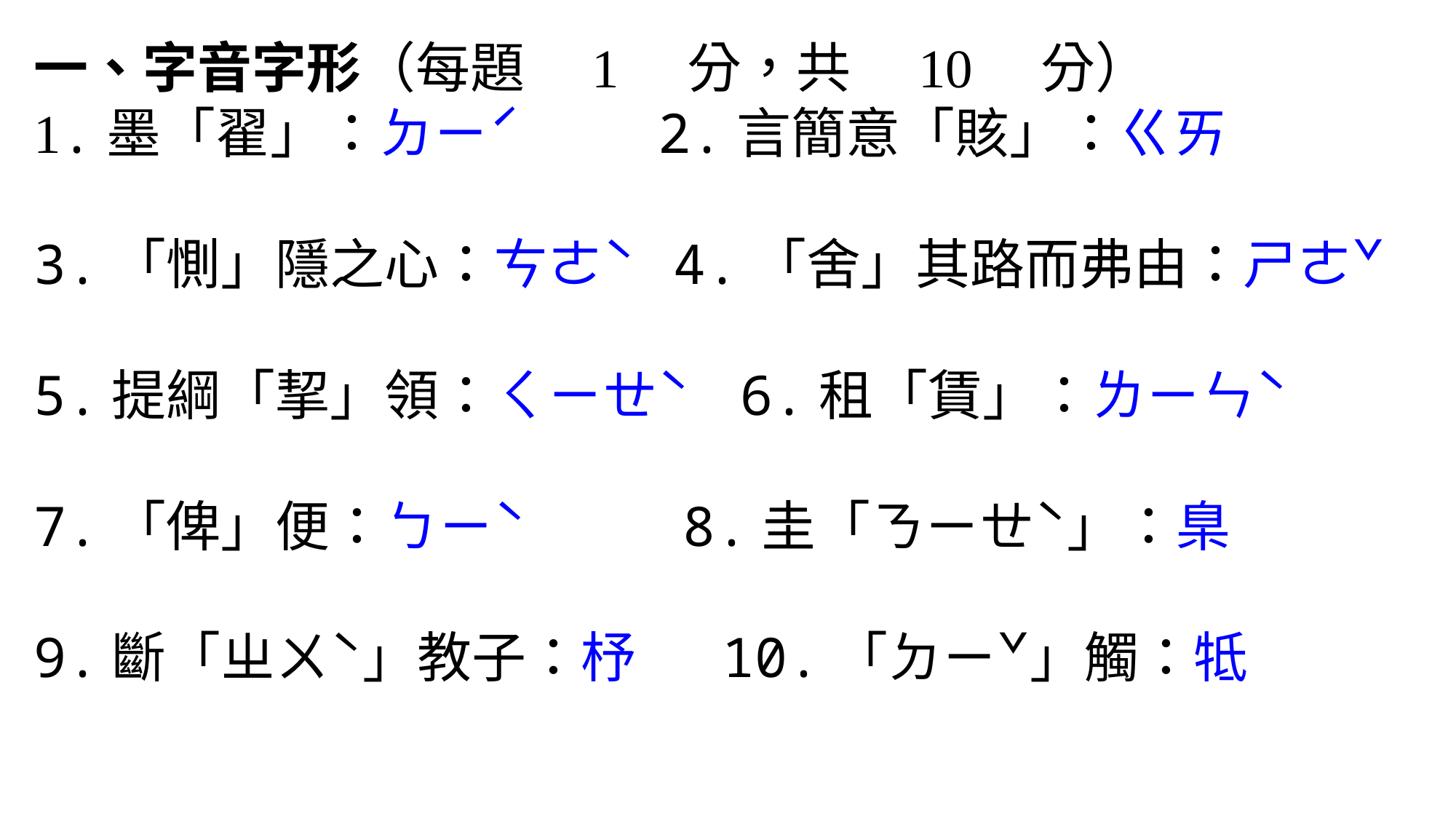

一、字音字形（每題　1　分，共　10　分）
1.墨「翟」：ㄉㄧˊ	     2.言簡意「賅」：ㄍㄞ

3.「惻」隱之心：ㄘㄜˋ  4.「舍」其路而弗由：ㄕㄜˇ

5.提綱「挈」領：ㄑㄧㄝˋ   6.租「賃」：ㄌㄧㄣˋ

7.「俾」便：ㄅㄧˋ	       8.圭「ㄋㄧㄝˋ」：臬

9.斷「ㄓㄨˋ」教子：杼      10.「ㄉㄧˇ」觸：牴